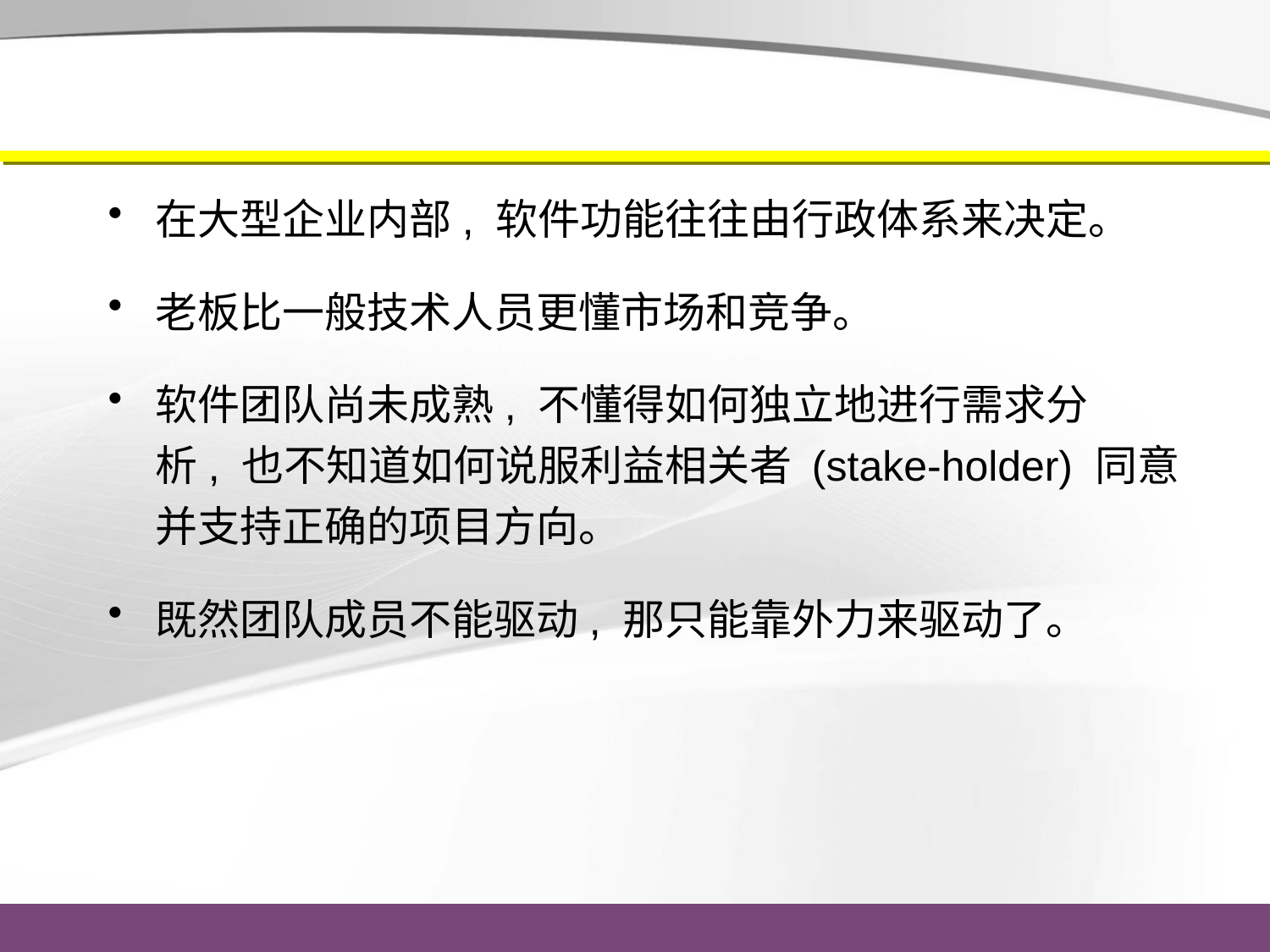

#
在大型企业内部, 软件功能往往由行政体系来决定。
老板比一般技术人员更懂市场和竞争。
软件团队尚未成熟, 不懂得如何独立地进行需求分析, 也不知道如何说服利益相关者 (stake-holder) 同意并支持正确的项目方向。
既然团队成员不能驱动, 那只能靠外力来驱动了。